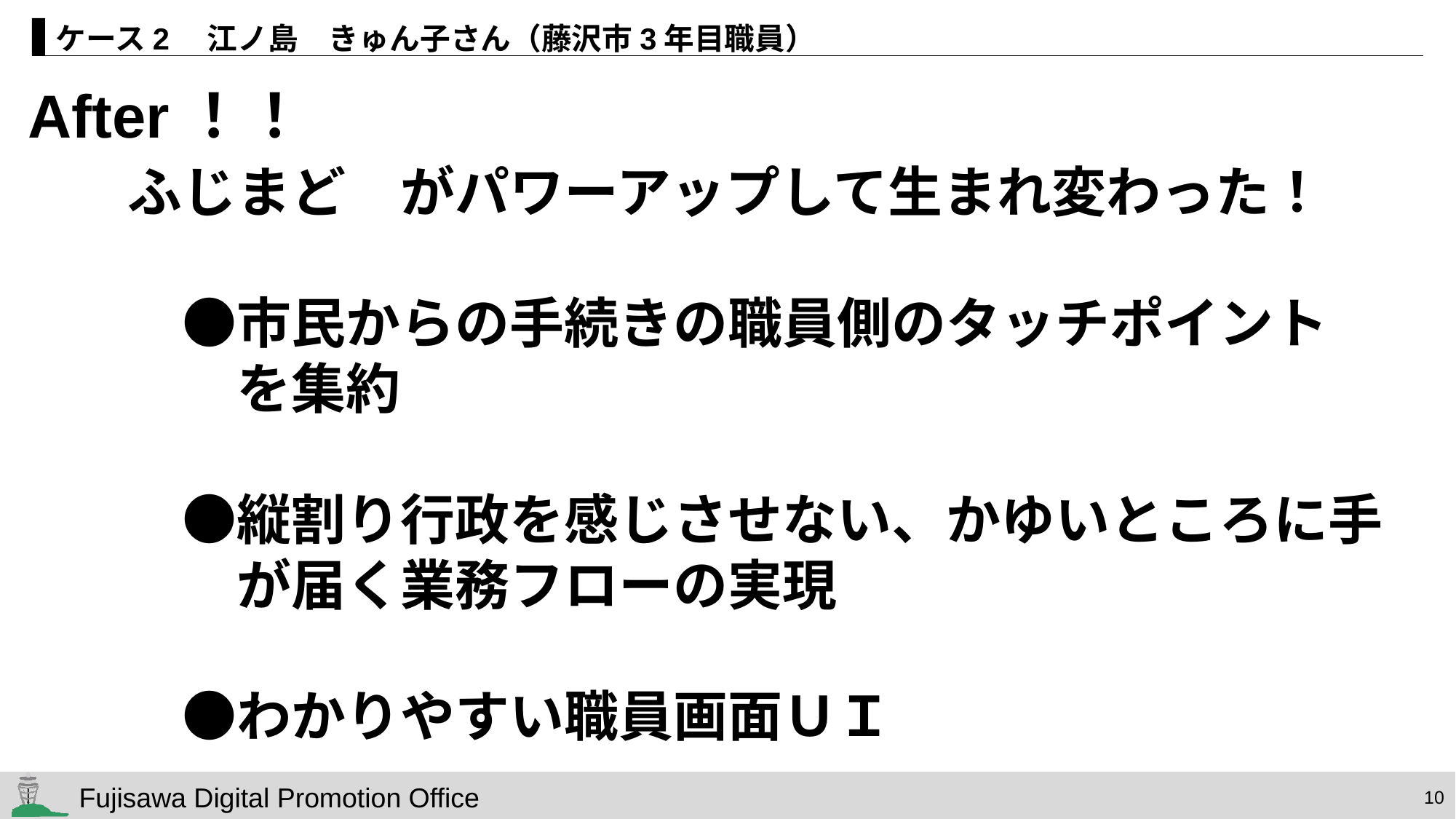

ケース2　江ノ島　きゅん子さん（藤沢市3年目職員）

After！！
ふじまど　がパワーアップして生まれ変わった！

　●市民からの手続きの職員側のタッチポイント
　　を集約

　●縦割り行政を感じさせない、かゆいところに手
　　が届く業務フローの実現

　●わかりやすい職員画面ＵＩ
10